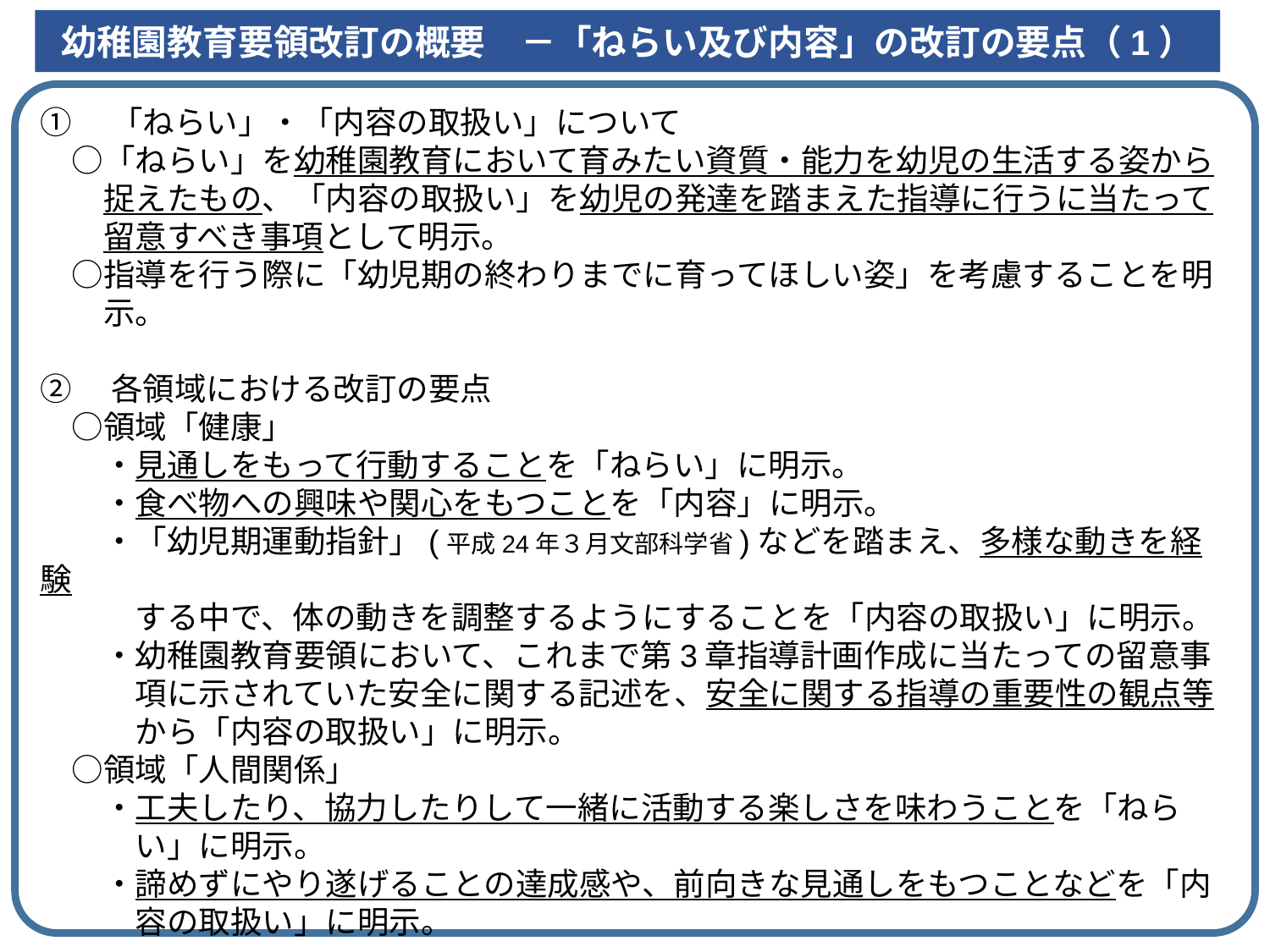

幼稚園教育要領改訂の概要　－「ねらい及び内容」の改訂の要点（1）
①　「ねらい」・「内容の取扱い」について
　○「ねらい」を幼稚園教育において育みたい資質・能力を幼児の生活する姿から
　　捉えたもの、「内容の取扱い」を幼児の発達を踏まえた指導に行うに当たって
　　留意すべき事項として明示。
　○指導を行う際に「幼児期の終わりまでに育ってほしい姿」を考慮することを明
　　示。

②　各領域における改訂の要点
　○領域「健康」
　　・見通しをもって行動することを「ねらい」に明示。
　　・食べ物への興味や関心をもつことを「内容」に明示。
　　・「幼児期運動指針」(平成24年３月文部科学省)などを踏まえ、多様な動きを経験
　　　する中で、体の動きを調整するようにすることを「内容の取扱い」に明示。
　　・幼稚園教育要領において、これまで第3章指導計画作成に当たっての留意事
　　　項に示されていた安全に関する記述を、安全に関する指導の重要性の観点等
　　　から「内容の取扱い」に明示。
　○領域「人間関係」
　　・工夫したり、協力したりして一緒に活動する楽しさを味わうことを「ねら
　　　い」に明示。
　　・諦めずにやり遂げることの達成感や、前向きな見通しをもつことなどを「内
　　　容の取扱い」に明示。

41